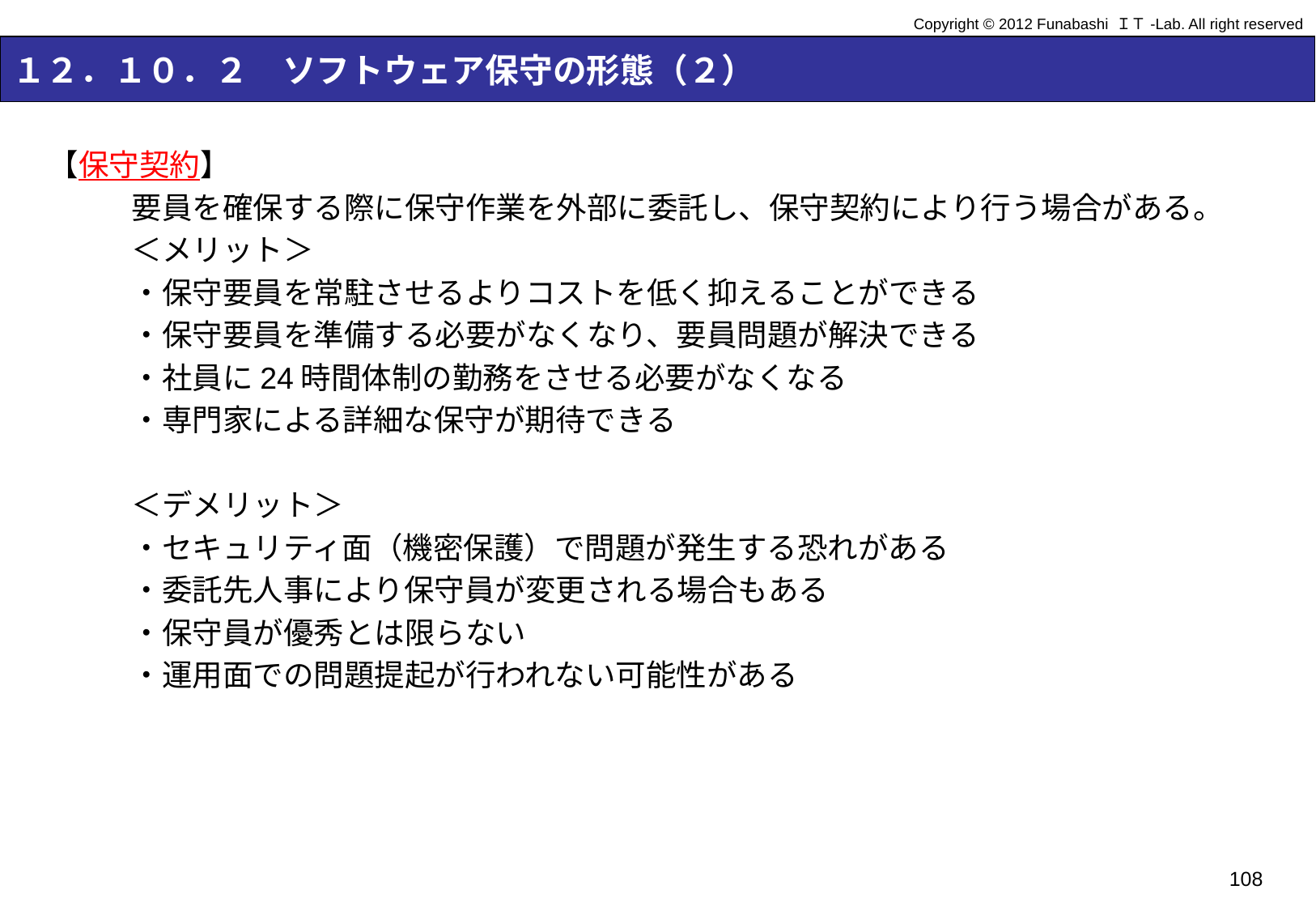

Copyright © 2012 Funabashi ＩＴ-Lab. All right reserved
# １２．１０．２　ソフトウェア保守の形態（２）
【保守契約】
要員を確保する際に保守作業を外部に委託し、保守契約により行う場合がある。
＜メリット＞
・保守要員を常駐させるよりコストを低く抑えることができる
・保守要員を準備する必要がなくなり、要員問題が解決できる
・社員に24時間体制の勤務をさせる必要がなくなる
・専門家による詳細な保守が期待できる

＜デメリット＞
・セキュリティ面（機密保護）で問題が発生する恐れがある
・委託先人事により保守員が変更される場合もある
・保守員が優秀とは限らない
・運用面での問題提起が行われない可能性がある

108